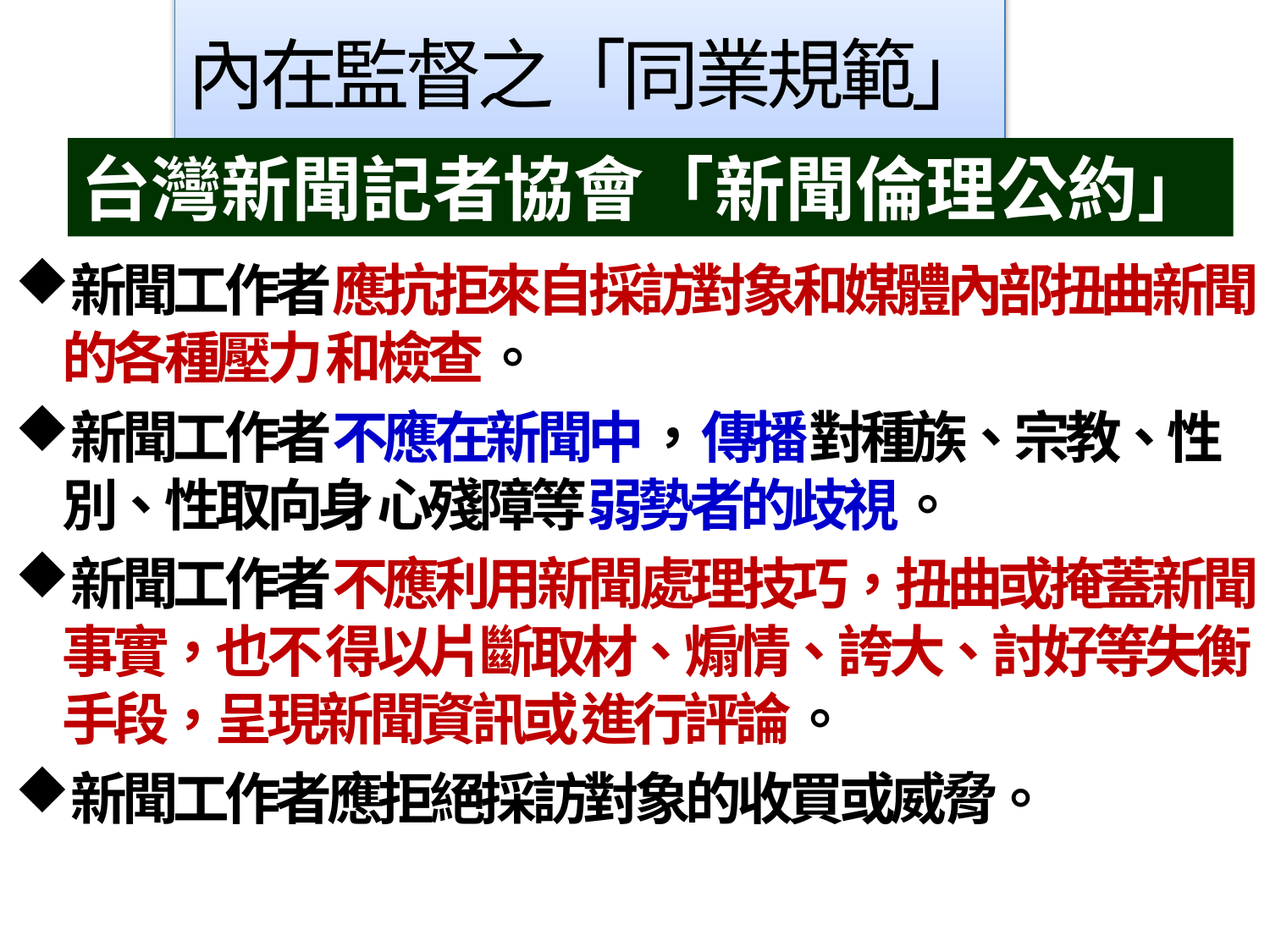

# 內在監督之「同業規範」
台灣新聞記者協會「新聞倫理公約」
新聞工作者應抗拒來自採訪對象和媒體內部扭曲新聞的各種壓力 和檢查。
新聞工作者不應在新聞中，傳播對種族、宗教、性別、性取向身 心殘障等弱勢者的歧視。
新聞工作者不應利用新聞處理技巧，扭曲或掩蓋新聞事實，也不 得以片斷取材、煽情、誇大、討好等失衡手段，呈現新聞資訊或 進行評論。
新聞工作者應拒絕採訪對象的收買或威脅。